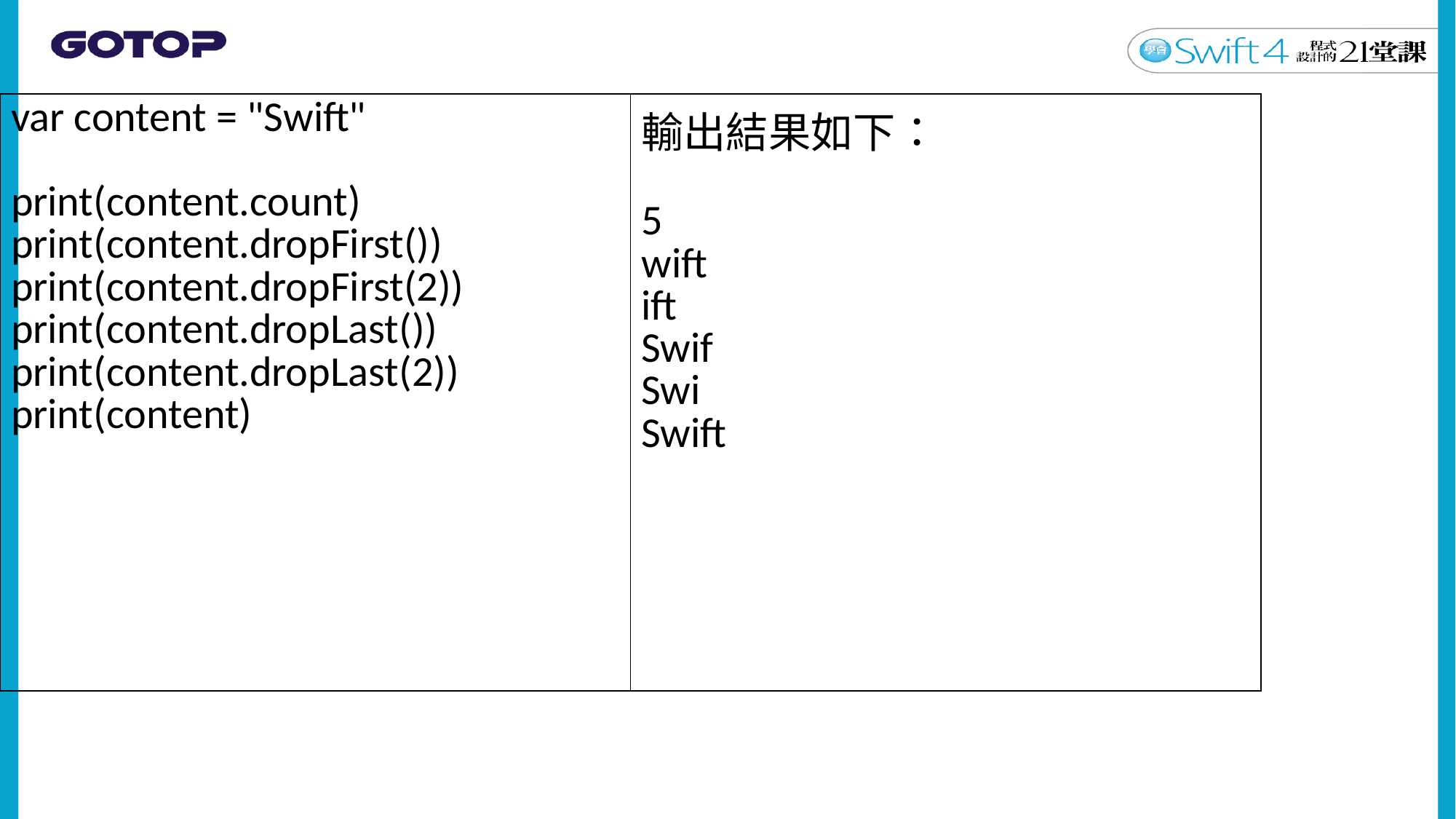

| var content = "Swift" print(content.count) print(content.dropFirst()) print(content.dropFirst(2)) print(content.dropLast()) print(content.dropLast(2)) print(content) | 輸出結果如下： 5 wift ift Swif Swi Swift |
| --- | --- |